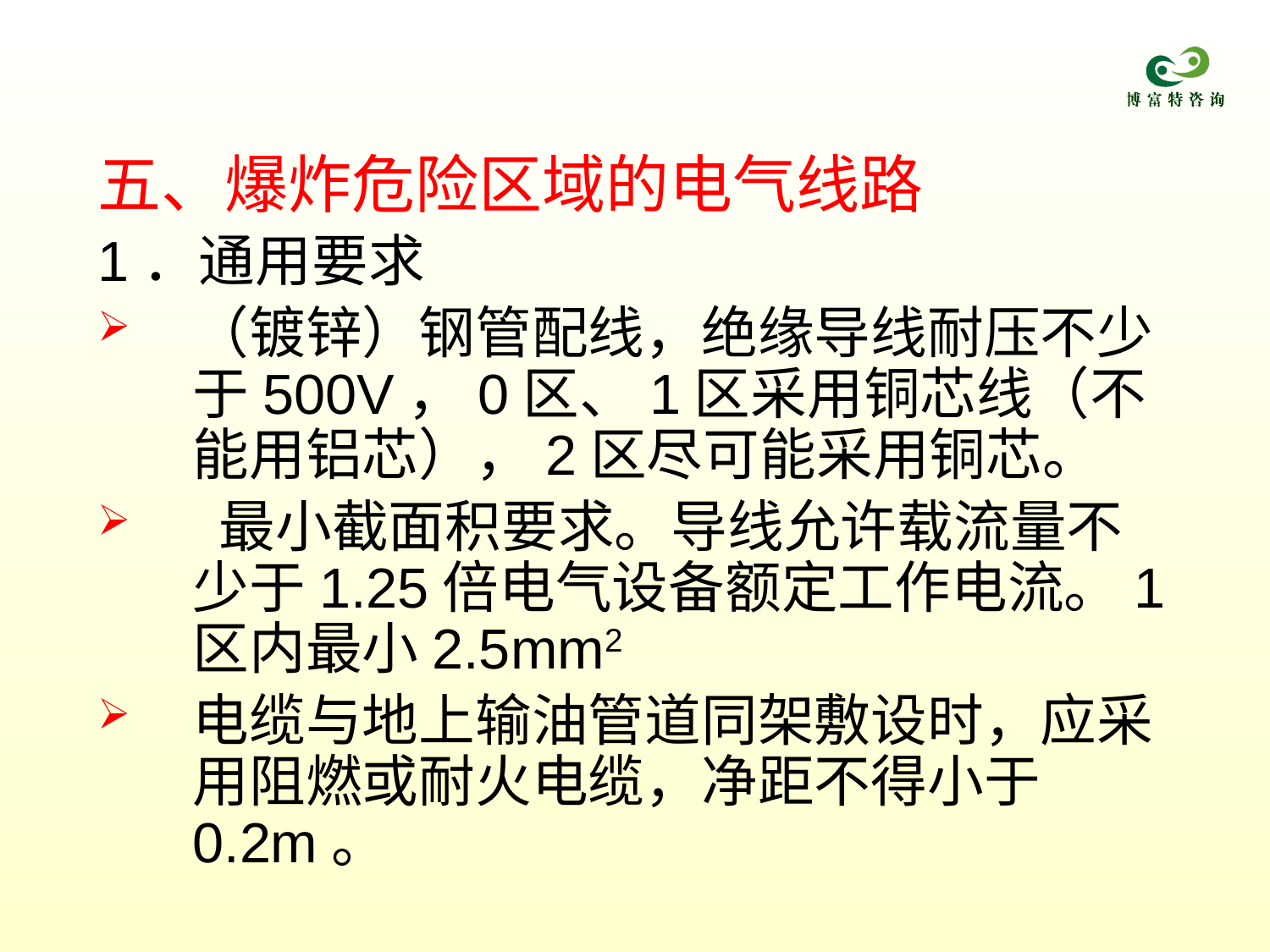

五、爆炸危险区域的电气线路
1．通用要求
（镀锌）钢管配线，绝缘导线耐压不少于500V，0区、1区采用铜芯线（不能用铝芯），2区尽可能采用铜芯。
 最小截面积要求。导线允许载流量不少于1.25倍电气设备额定工作电流。1区内最小2.5mm2
电缆与地上输油管道同架敷设时，应采用阻燃或耐火电缆，净距不得小于0.2m。
35